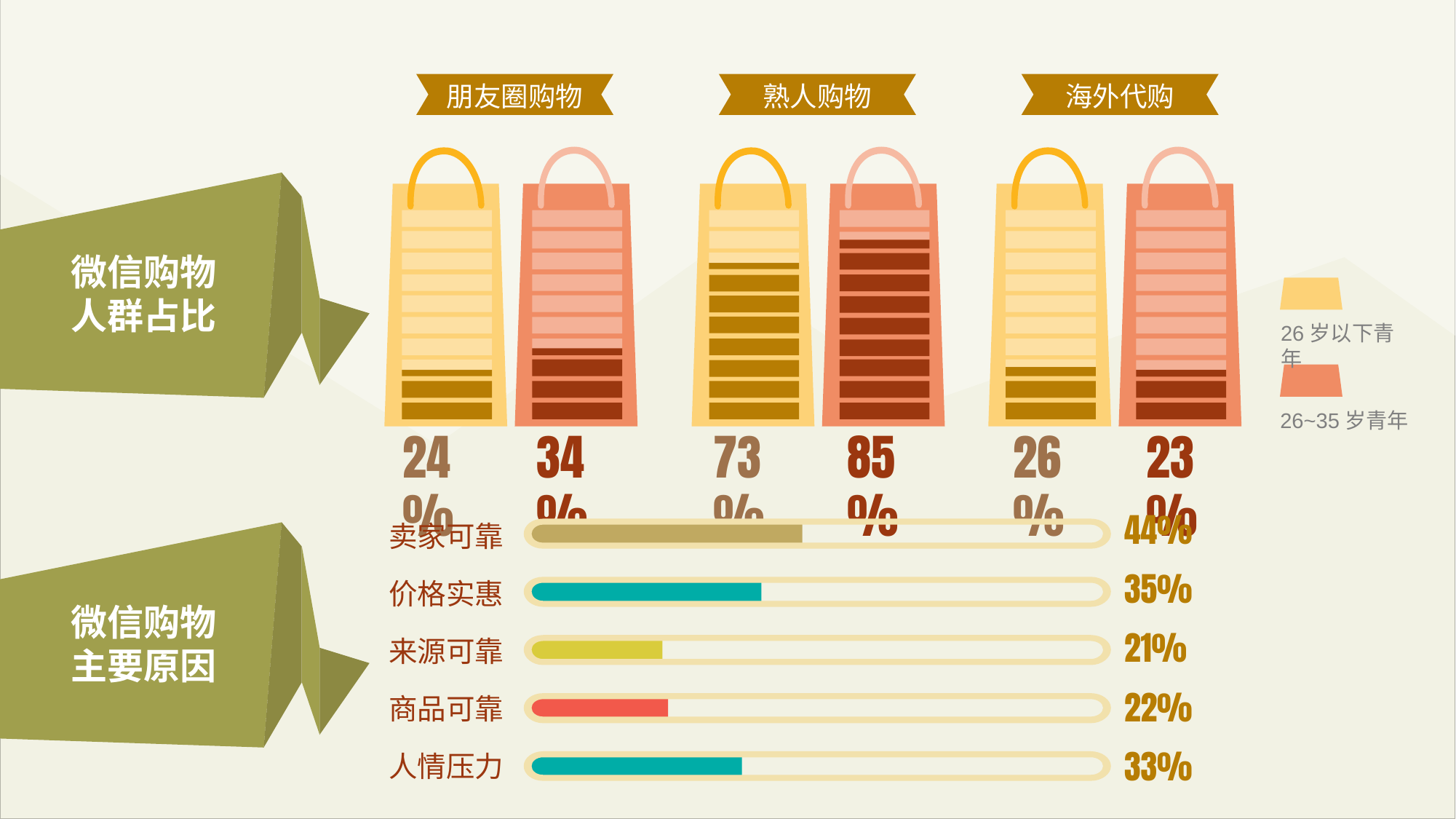

朋友圈购物
熟人购物
海外代购

微信购物人群占比

26岁以下青年

26~35岁青年
24%
34%
73%
85%
26%
23%
44%
卖家可靠

35%
价格实惠

微信购物主要原因
21%
来源可靠

22%
商品可靠

33%
人情压力